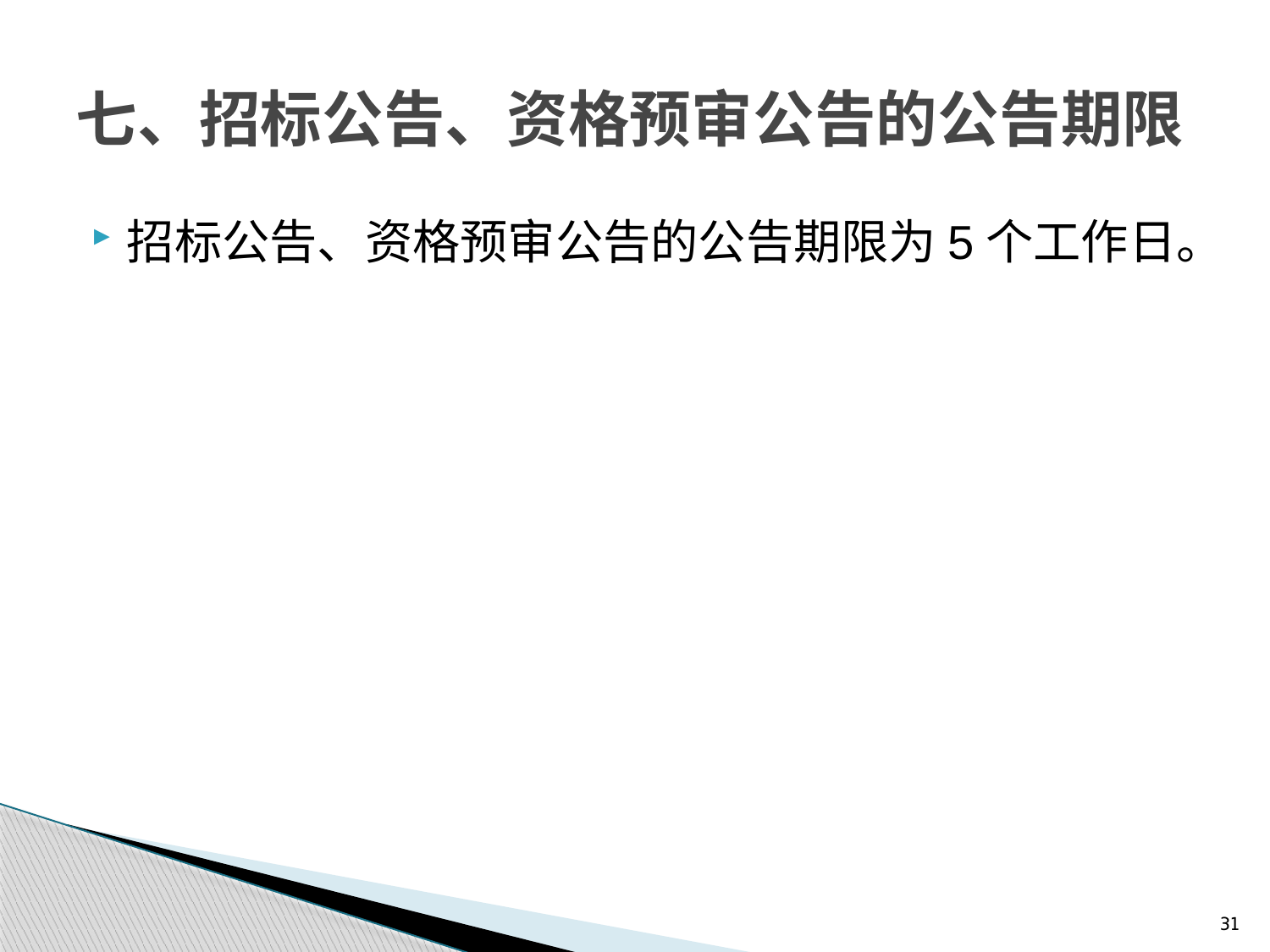

# 七、招标公告、资格预审公告的公告期限
招标公告、资格预审公告的公告期限为5个工作日。
31